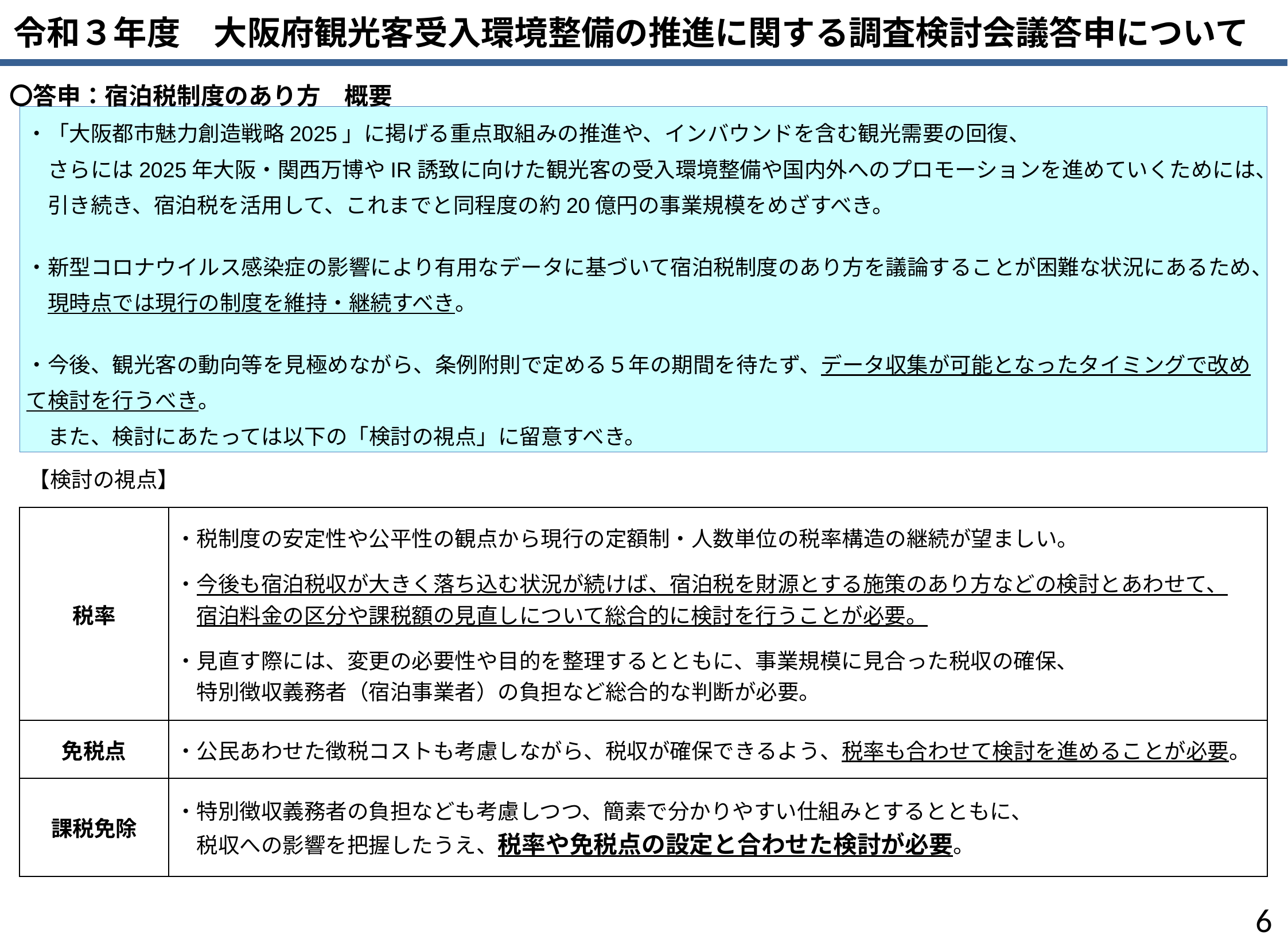

令和３年度　大阪府観光客受入環境整備の推進に関する調査検討会議答申について
〇答申：宿泊税制度のあり方　概要
・「大阪都市魅力創造戦略2025」に掲げる重点取組みの推進や、インバウンドを含む観光需要の回復、
　さらには2025年大阪・関西万博やIR誘致に向けた観光客の受入環境整備や国内外へのプロモーションを進めていくためには、
　引き続き、宿泊税を活用して、これまでと同程度の約20億円の事業規模をめざすべき。

・新型コロナウイルス感染症の影響により有用なデータに基づいて宿泊税制度のあり方を議論することが困難な状況にあるため、
　現時点では現行の制度を維持・継続すべき。

・今後、観光客の動向等を見極めながら、条例附則で定める５年の期間を待たず、データ収集が可能となったタイミングで改めて検討を行うべき。
　また、検討にあたっては以下の「検討の視点」に留意すべき。
【検討の視点】
| 税率 | ・税制度の安定性や公平性の観点から現行の定額制・人数単位の税率構造の継続が望ましい。 ・今後も宿泊税収が大きく落ち込む状況が続けば、宿泊税を財源とする施策のあり方などの検討とあわせて、 　宿泊料金の区分や課税額の見直しについて総合的に検討を行うことが必要。 ・見直す際には、変更の必要性や目的を整理するとともに、事業規模に見合った税収の確保、 　特別徴収義務者（宿泊事業者）の負担など総合的な判断が必要。 |
| --- | --- |
| 免税点 | ・公民あわせた徴税コストも考慮しながら、税収が確保できるよう、税率も合わせて検討を進めることが必要。 |
| 課税免除 | ・特別徴収義務者の負担なども考慮しつつ、簡素で分かりやすい仕組みとするとともに、 　税収への影響を把握したうえ、税率や免税点の設定と合わせた検討が必要。 |
6